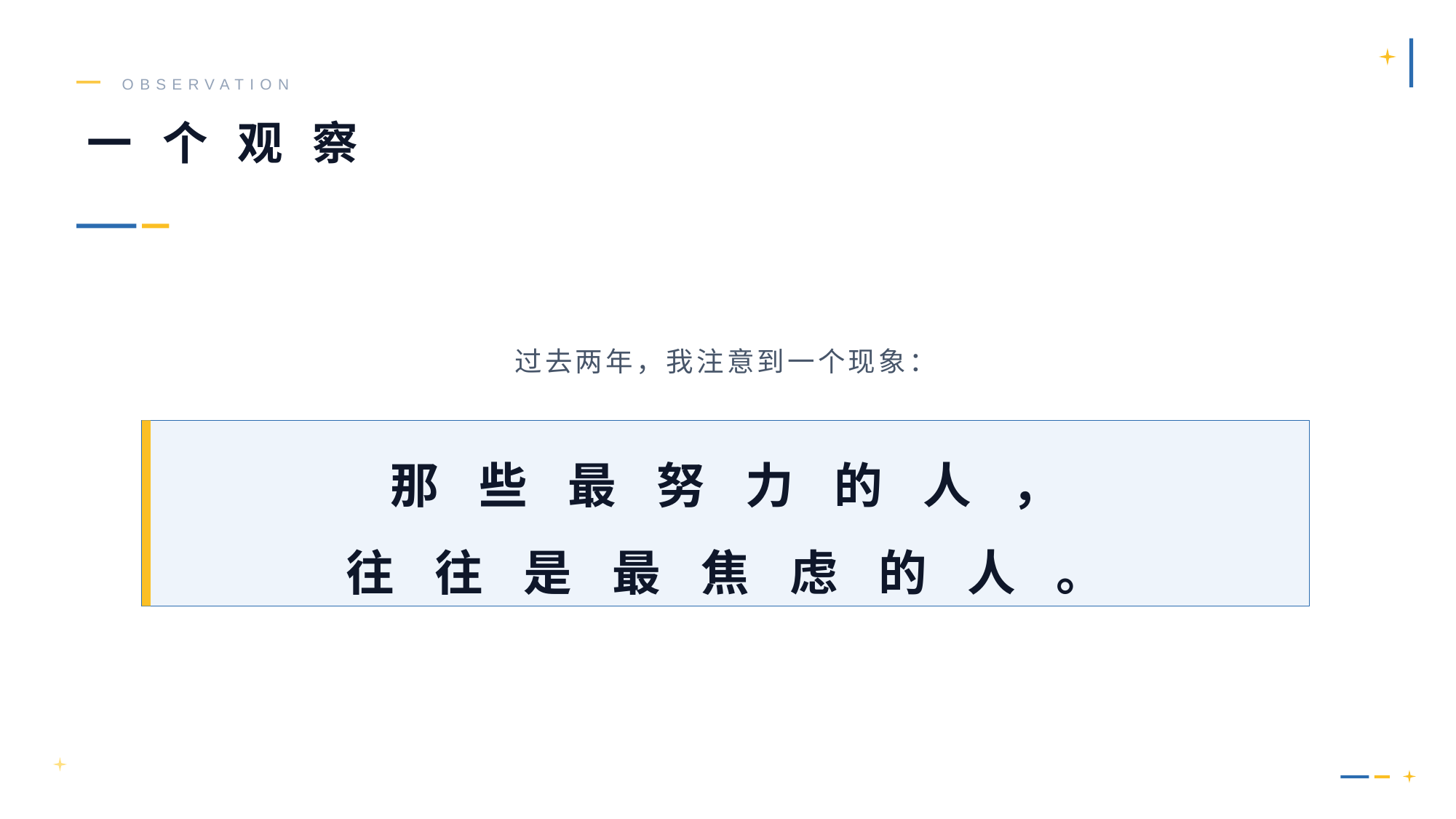

OBSERVATION

一  个  观  察

过去两年，我注意到一个现象：

那  些  最  努  力  的  人  ，
往  往  是  最  焦  虑  的  人  。